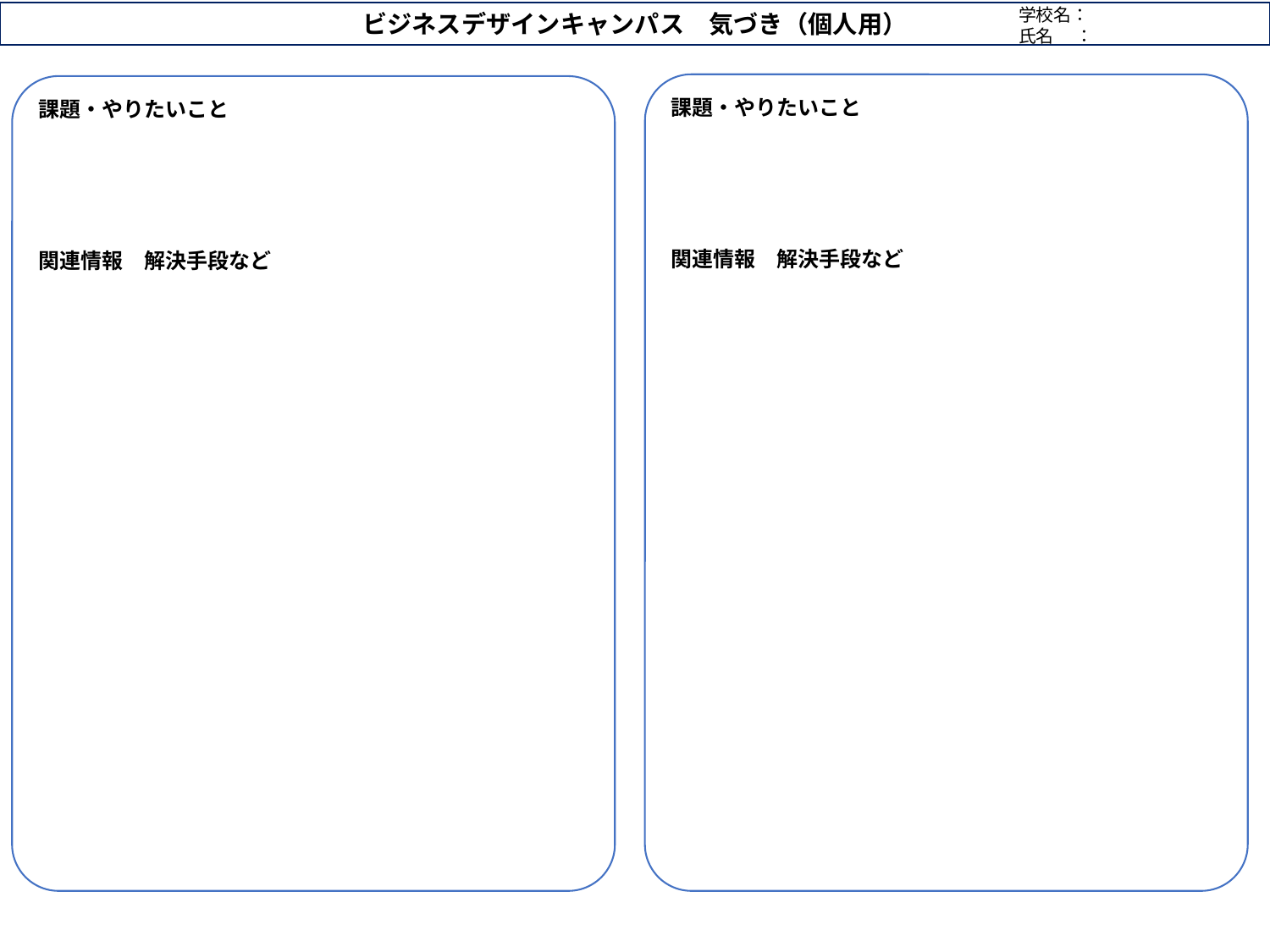

ビジネスデザインキャンパス　気づき（個人用）
学校名：
氏名　 ：
課題・やりたいこと

関連情報　解決手段など

課題・やりたいこと

関連情報　解決手段など